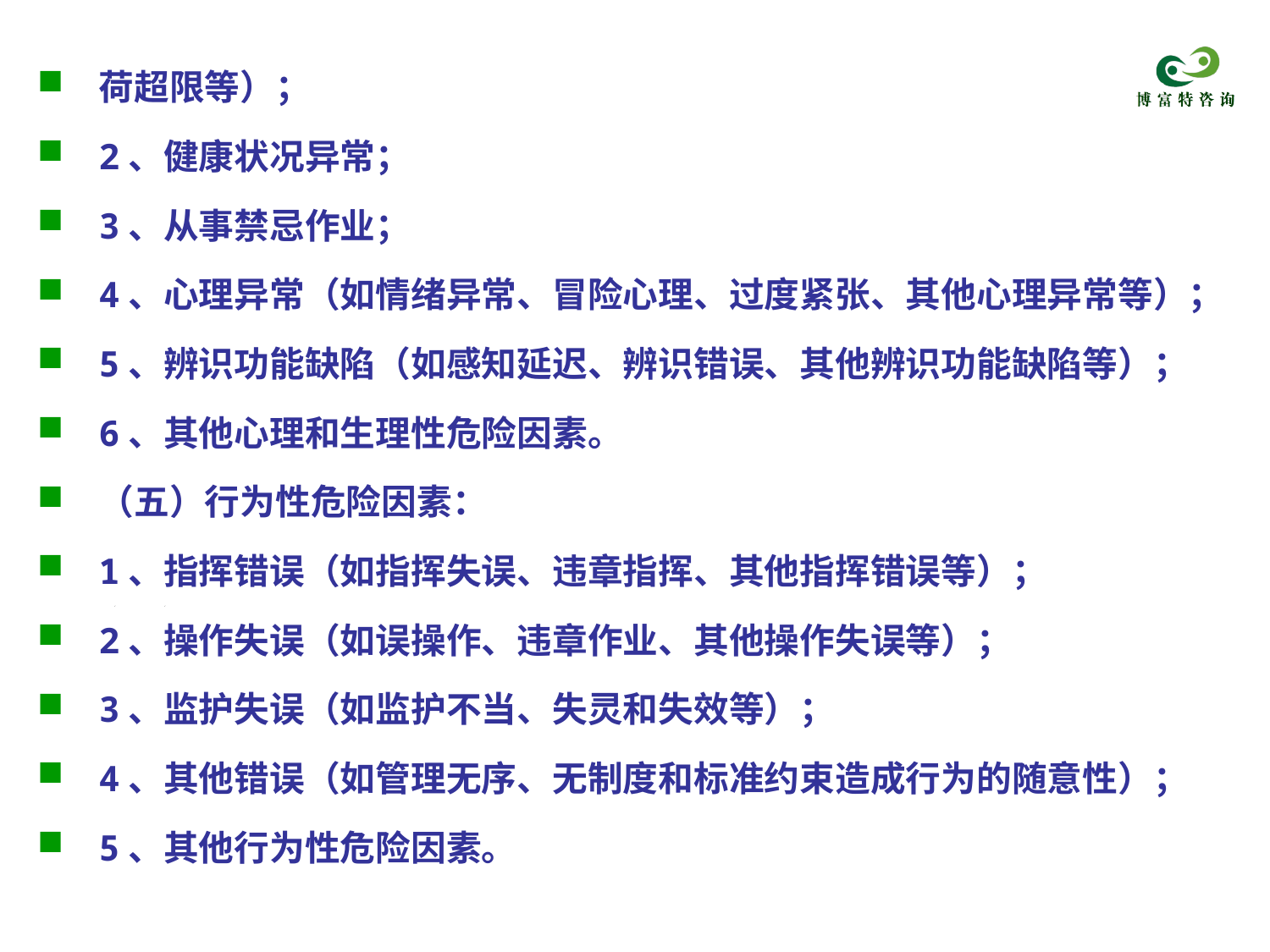

荷超限等）；
2、健康状况异常；
3、从事禁忌作业；
4、心理异常（如情绪异常、冒险心理、过度紧张、其他心理异常等）；
5、辨识功能缺陷（如感知延迟、辨识错误、其他辨识功能缺陷等）；
6、其他心理和生理性危险因素。
（五）行为性危险因素：
1、指挥错误（如指挥失误、违章指挥、其他指挥错误等）；
2、操作失误（如误操作、违章作业、其他操作失误等）；
3、监护失误（如监护不当、失灵和失效等）；
4、其他错误（如管理无序、无制度和标准约束造成行为的随意性）；
5、其他行为性危险因素。